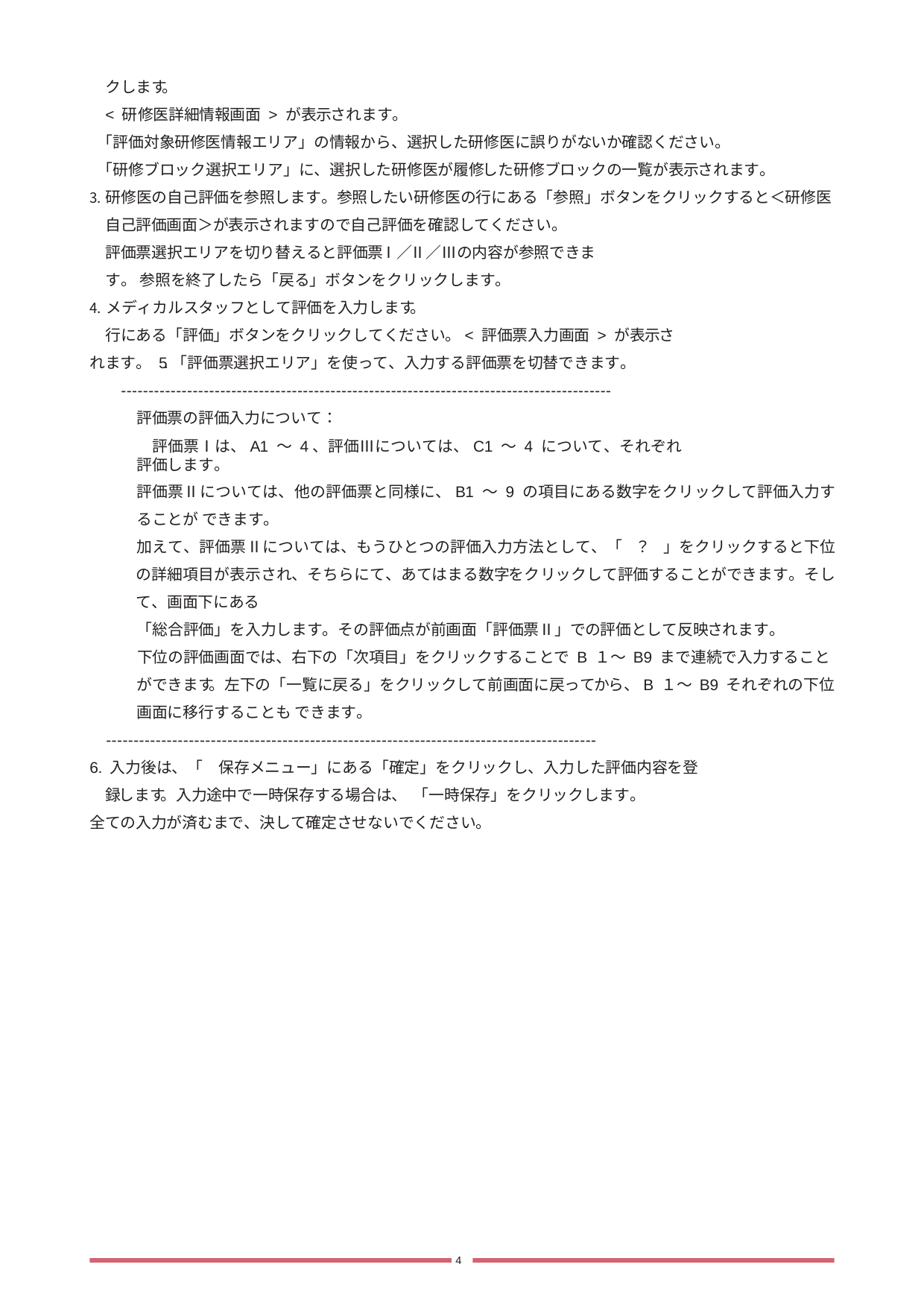

クします。
< 研修医詳細情報画面> が表示されます。
「評価対象研修医情報エリア」の情報から、選択した研修医に誤りがないか確認ください。
「研修ブロック選択エリア」に、選択した研修医が履修した研修ブロックの一覧が表示されます。
研修医の自己評価を参照します。参照したい研修医の行にある「参照」ボタンをクリックすると＜研修医自己評価画面＞が表示されますので自己評価を確認してください。
評価票選択エリアを切り替えると評価票Ⅰ／Ⅱ／Ⅲの内容が参照できます。 参照を終了したら「戻る」ボタンをクリックします。
メディカルスタッフとして評価を入力します。
行にある「評価」ボタンをクリックしてください。< 評価票入力画面> が表示されます。 5.「評価票選択エリア」を使って、入力する評価票を切替できます。
-----------------------------------------------------------------------------------------
評価票の評価入力について：
評価票Ⅰは、A1 〜 4、評価Ⅲについては、C1 〜 4 について、それぞれ評価します。
評価票Ⅱについては、他の評価票と同様に、B1 〜 9 の項目にある数字をクリックして評価入力することが できます。
加えて、評価票Ⅱについては、もうひとつの評価入力方法として、「　 ？　」をクリックすると下位の詳細項目が表示され、そちらにて、あてはまる数字をクリックして評価することができます。そして、画面下にある
「総合評価」を入力します。その評価点が前画面「評価票Ⅱ」での評価として反映されます。
下位の評価画面では、右下の「次項目」をクリックすることで B １〜 B9 まで連続で入力することができます。左下の「一覧に戻る」をクリックして前画面に戻ってから、B １〜 B9 それぞれの下位画面に移行することも できます。
-----------------------------------------------------------------------------------------
6. 入力後は、「　保存メニュー」にある「確定」をクリックし、入力した評価内容を登録します。入力途中で一時保存する場合は、　「一時保存」をクリックします。
全ての入力が済むまで、決して確定させないでください。
4